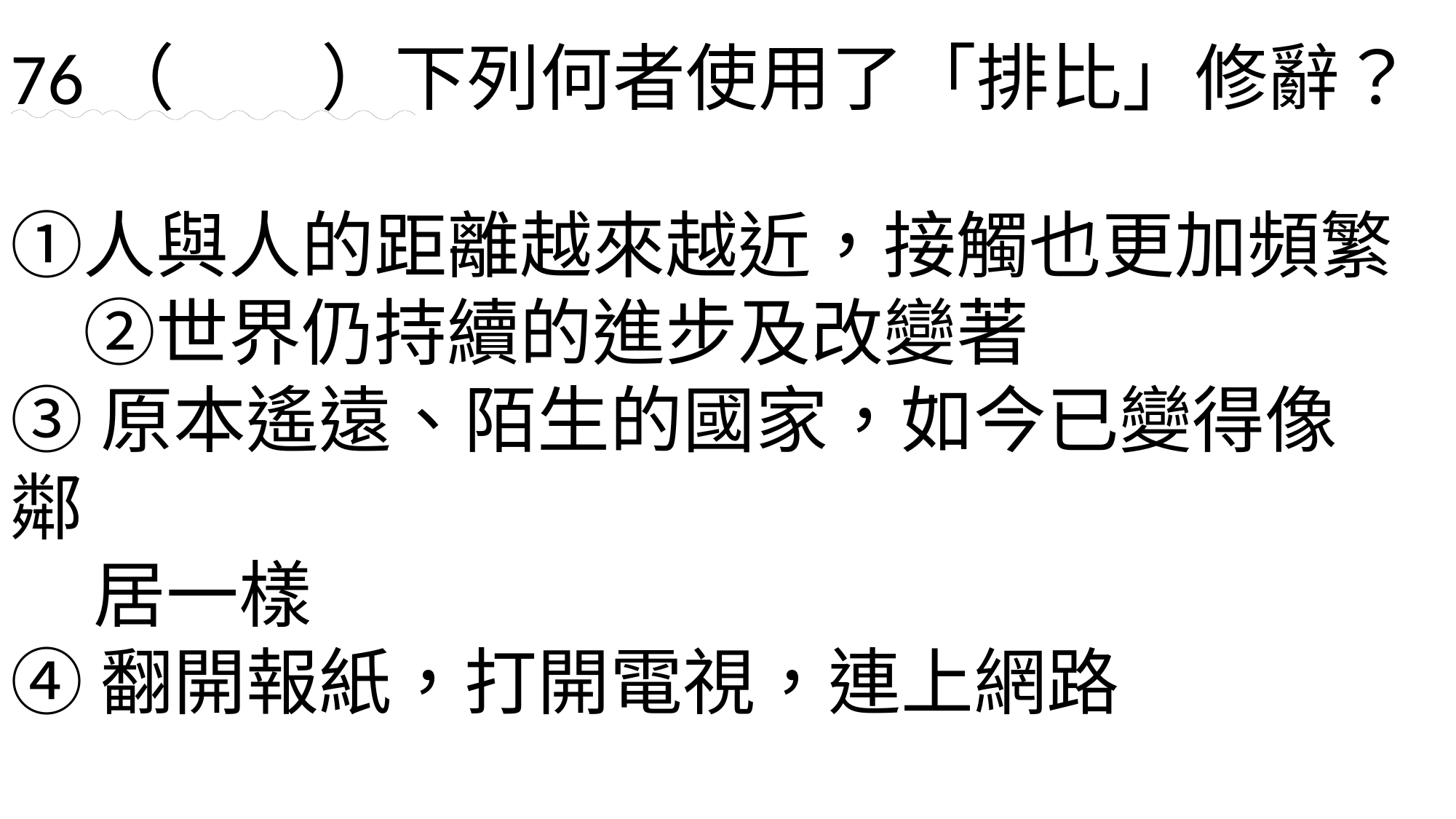

76（         ）下列何者使用了「排比」修辭？　
①人與人的距離越來越近，接觸也更加頻繁　②世界仍持續的進步及改變著
③原本遙遠、陌生的國家，如今已變得像鄰
    居一樣
④翻開報紙，打開電視，連上網路